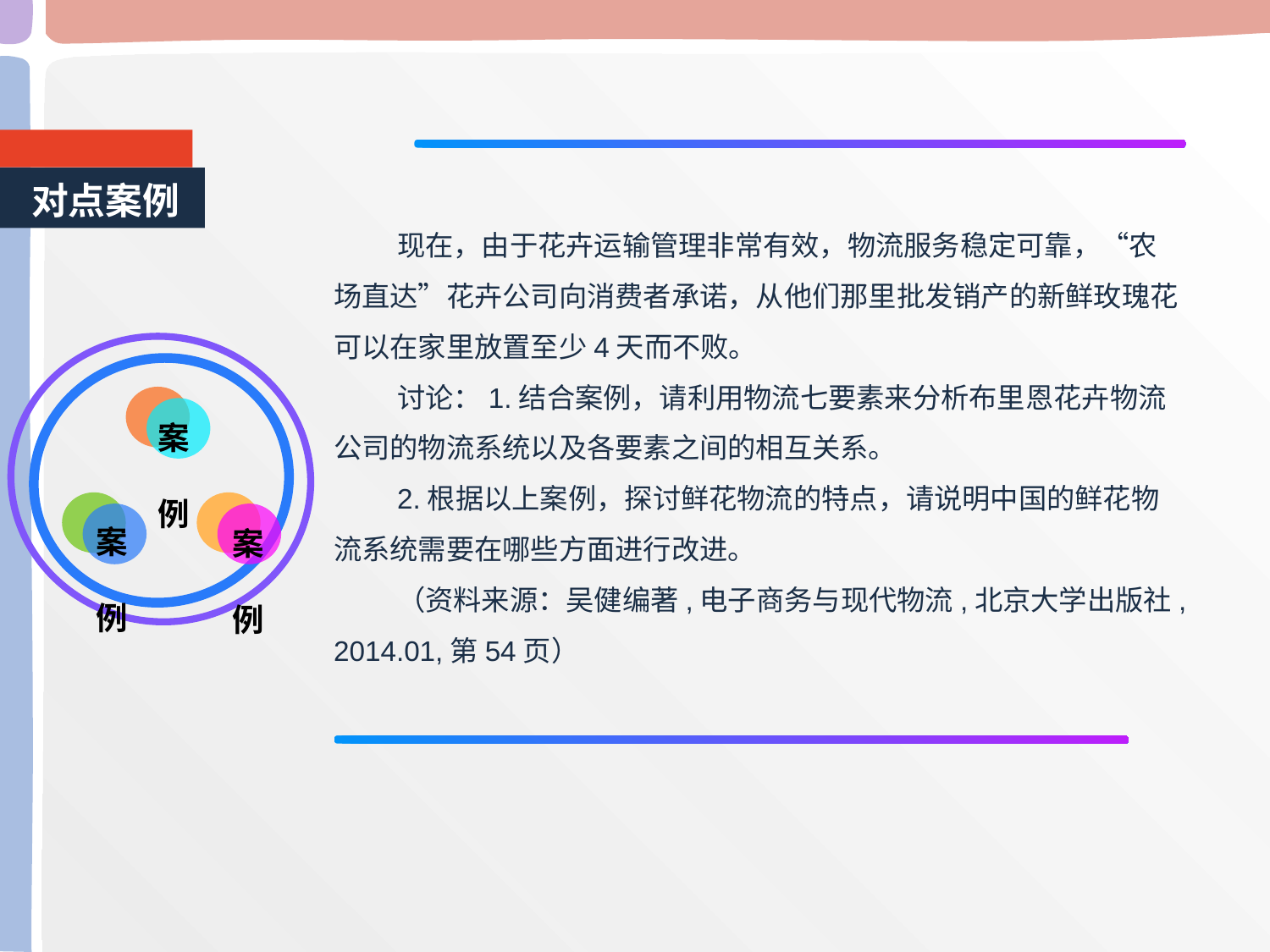

对点案例
现在，由于花卉运输管理非常有效，物流服务稳定可靠，“农场直达”花卉公司向消费者承诺，从他们那里批发销产的新鲜玫瑰花可以在家里放置至少4天而不败。
讨论：1.结合案例，请利用物流七要素来分析布里恩花卉物流公司的物流系统以及各要素之间的相互关系。
2.根据以上案例，探讨鲜花物流的特点，请说明中国的鲜花物流系统需要在哪些方面进行改进。
（资料来源：吴健编著,电子商务与现代物流,北京大学出版社,2014.01,第54页）

案  例

案  例
案  例